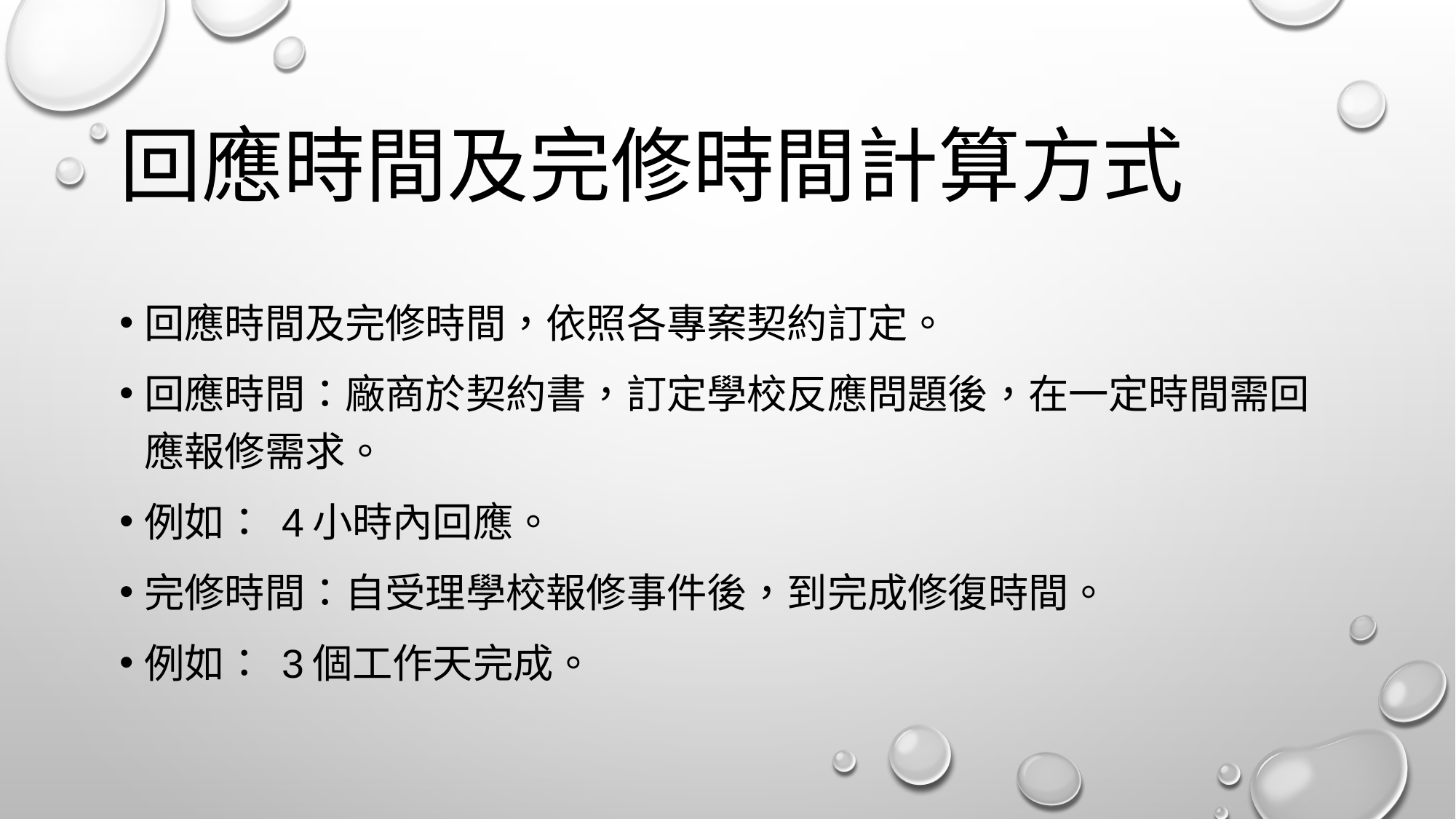

# 回應時間及完修時間計算方式
回應時間及完修時間，依照各專案契約訂定。
回應時間：廠商於契約書，訂定學校反應問題後，在一定時間需回應報修需求。
例如： 4小時內回應。
完修時間：自受理學校報修事件後，到完成修復時間。
例如： 3個工作天完成。